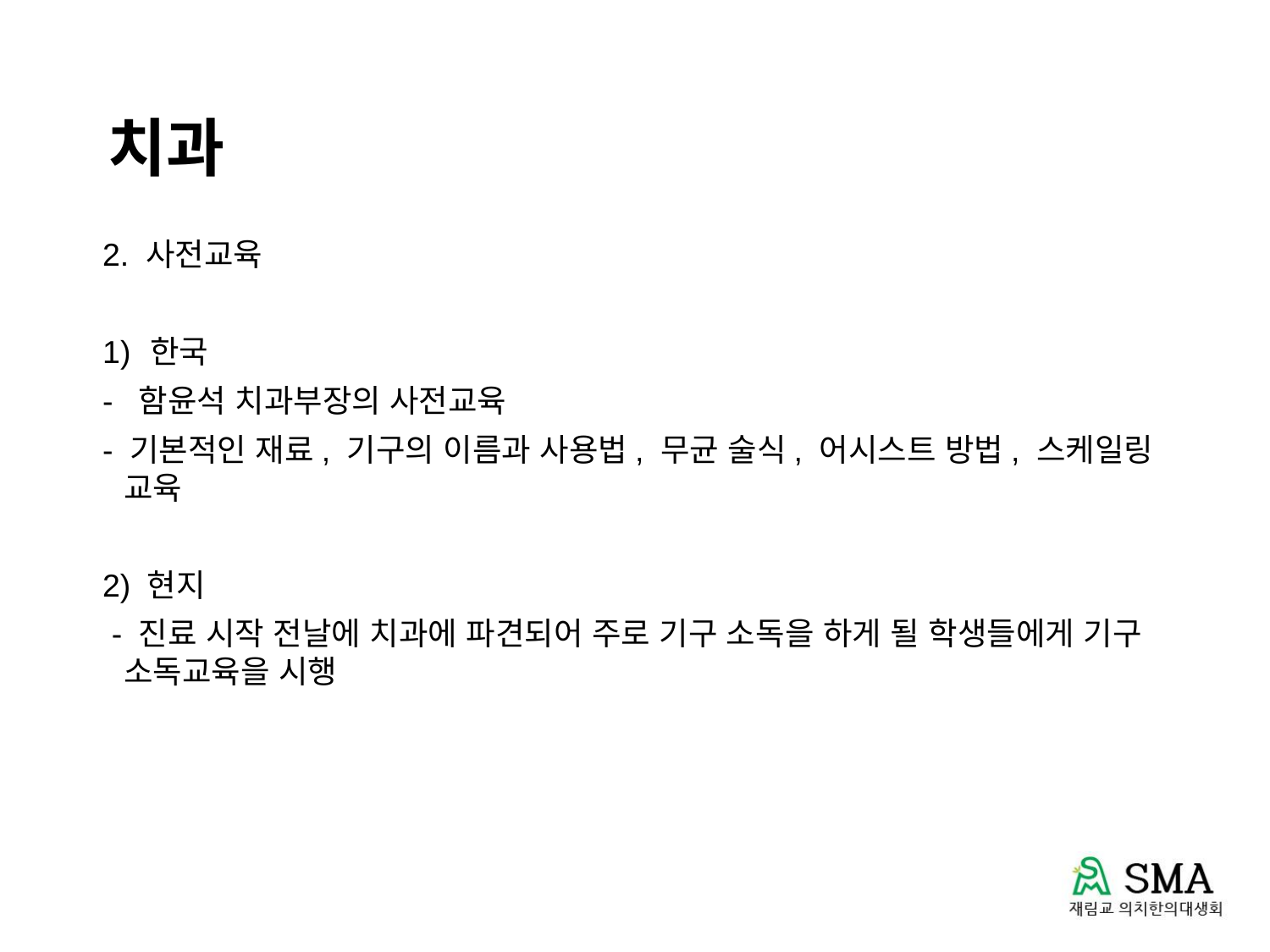

# 치과
2. 사전교육

한국
-  함윤석 치과부장의 사전교육
- 기본적인 재료, 기구의 이름과 사용법, 무균 술식, 어시스트 방법, 스케일링 교육

2) 현지
 - 진료 시작 전날에 치과에 파견되어 주로 기구 소독을 하게 될 학생들에게 기구 소독교육을 시행